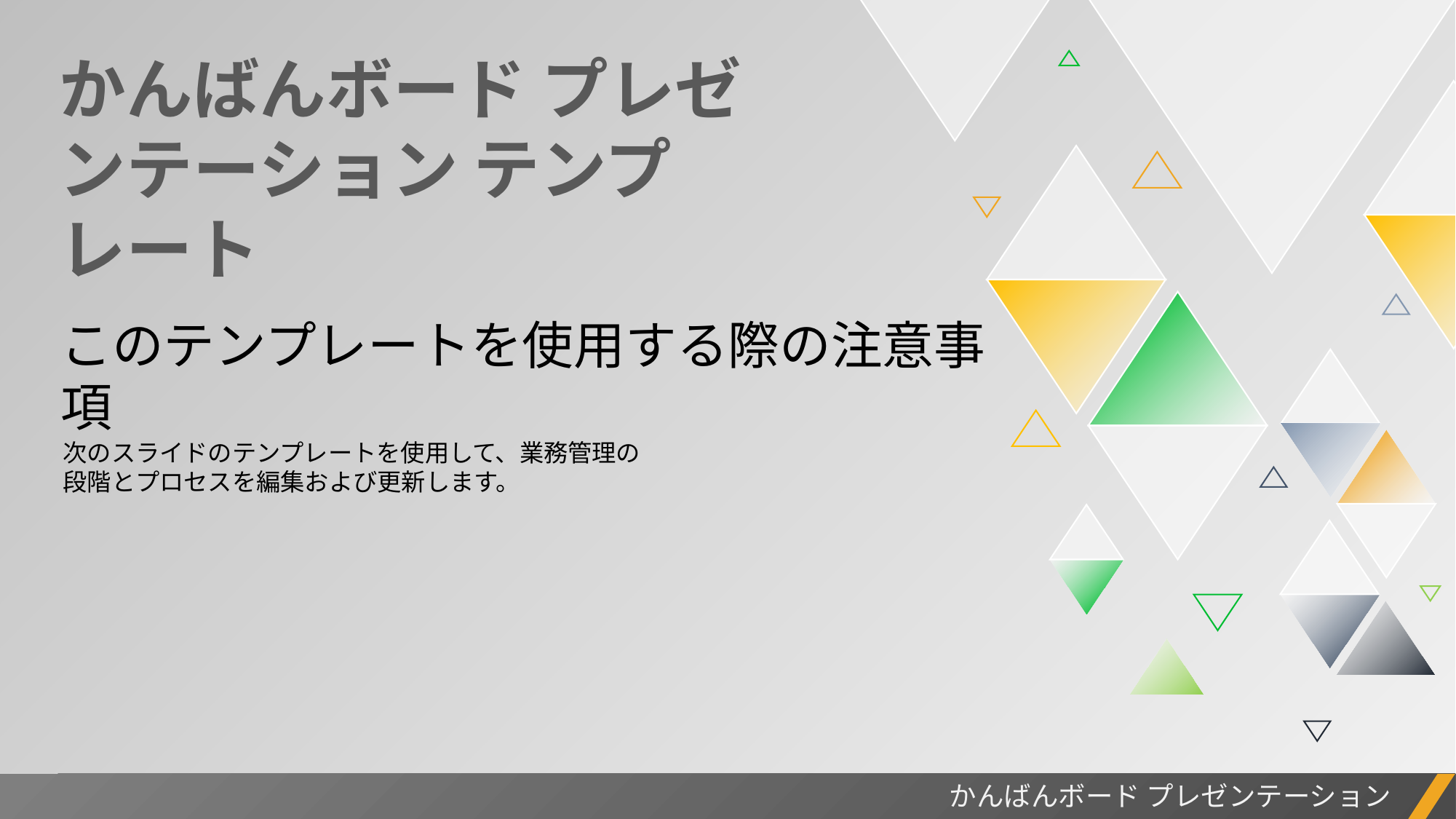

かんばんボード プレゼンテーション テンプレート
このテンプレートを使用する際の注意事項
次のスライドのテンプレートを使用して、業務管理の段階とプロセスを編集および更新します。
かんばんボード プレゼンテーション